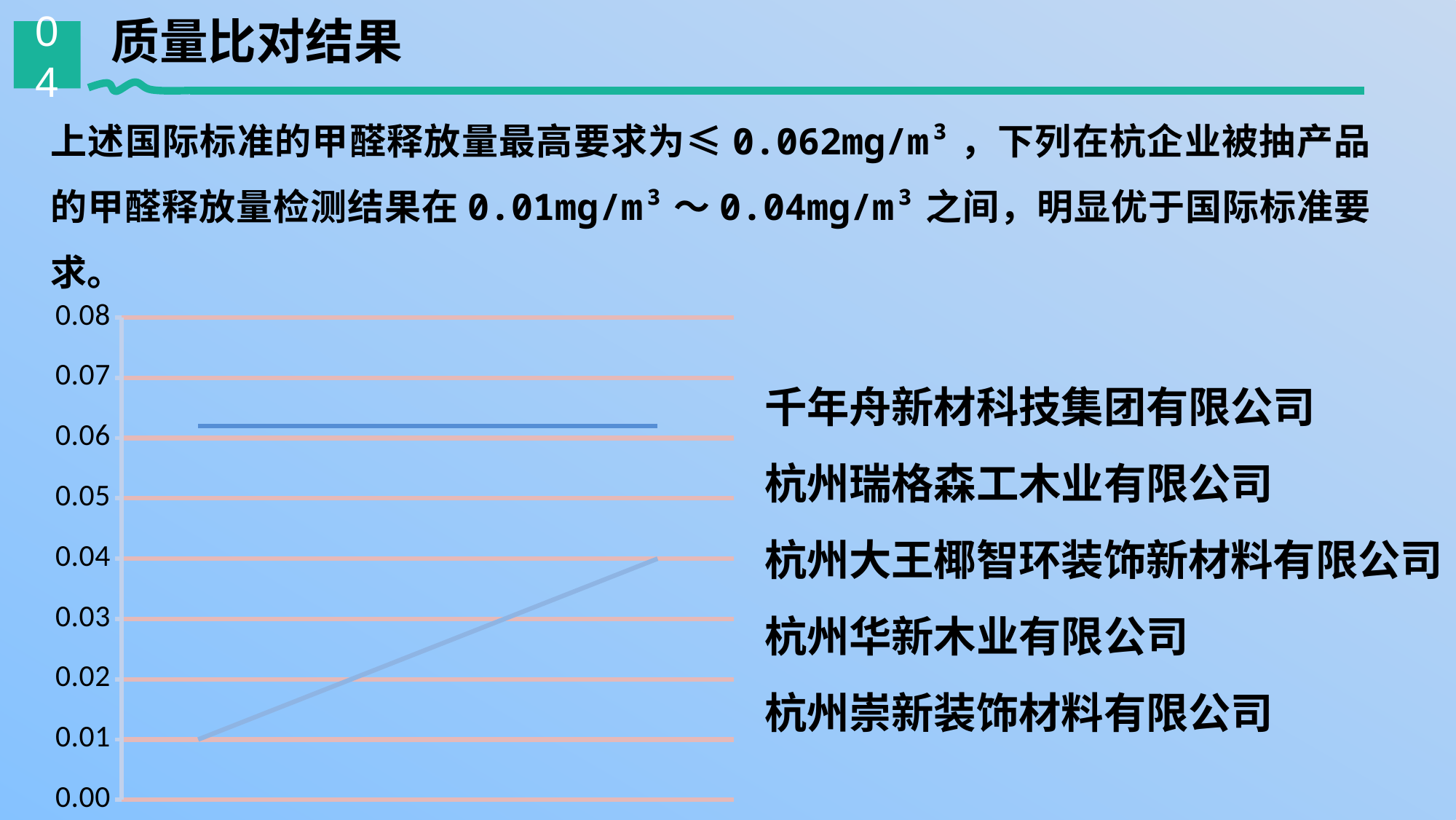

质量比对结果
04

上述国际标准的甲醛释放量最高要求为≤0.062mg/m³，下列在杭企业被抽产品的甲醛释放量检测结果在0.01mg/m³～0.04mg/m³之间，明显优于国际标准要求。

### Chart

| Category | 系列 1 | 系列 3 |
|---|---|---|
| 类别 1 | 0.062000000000000034 | 0.010000000000000005 |
| 类别 2 | 0.062000000000000034 | 0.02000000000000001 |
| 类别 3 | 0.062000000000000034 | 0.030000000000000002 |
| 类别 4 | 0.062000000000000034 | 0.04000000000000002 |
千年舟新材科技集团有限公司
杭州瑞格森工木业有限公司
杭州大王椰智环装饰新材料有限公司
杭州华新木业有限公司
杭州崇新装饰材料有限公司